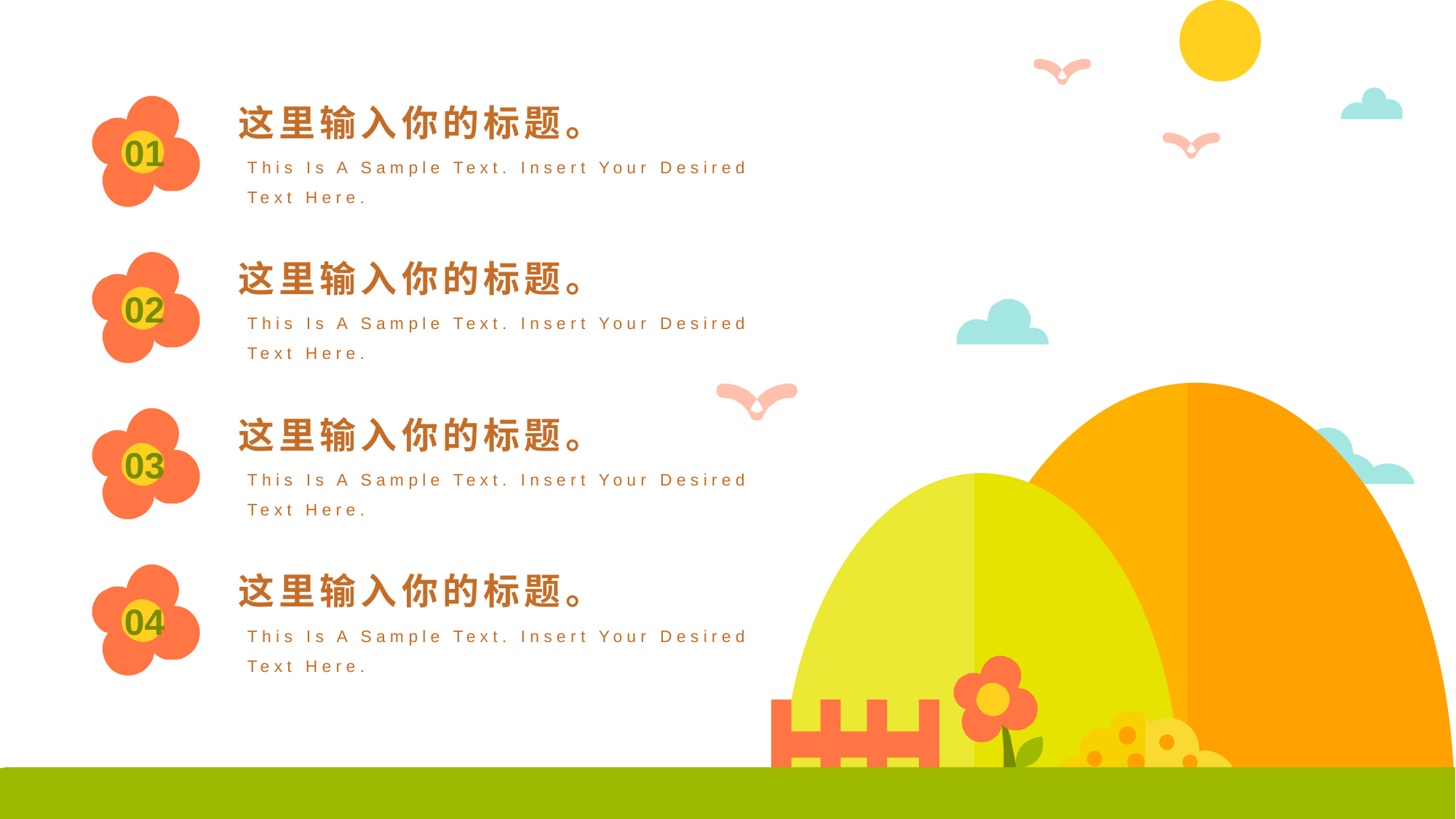

这里输入你的标题。
This Is A Sample Text. Insert Your Desired Text Here.

01

这里输入你的标题。
This Is A Sample Text. Insert Your Desired Text Here.

02

这里输入你的标题。
This Is A Sample Text. Insert Your Desired Text Here.

03

这里输入你的标题。
This Is A Sample Text. Insert Your Desired Text Here.

04